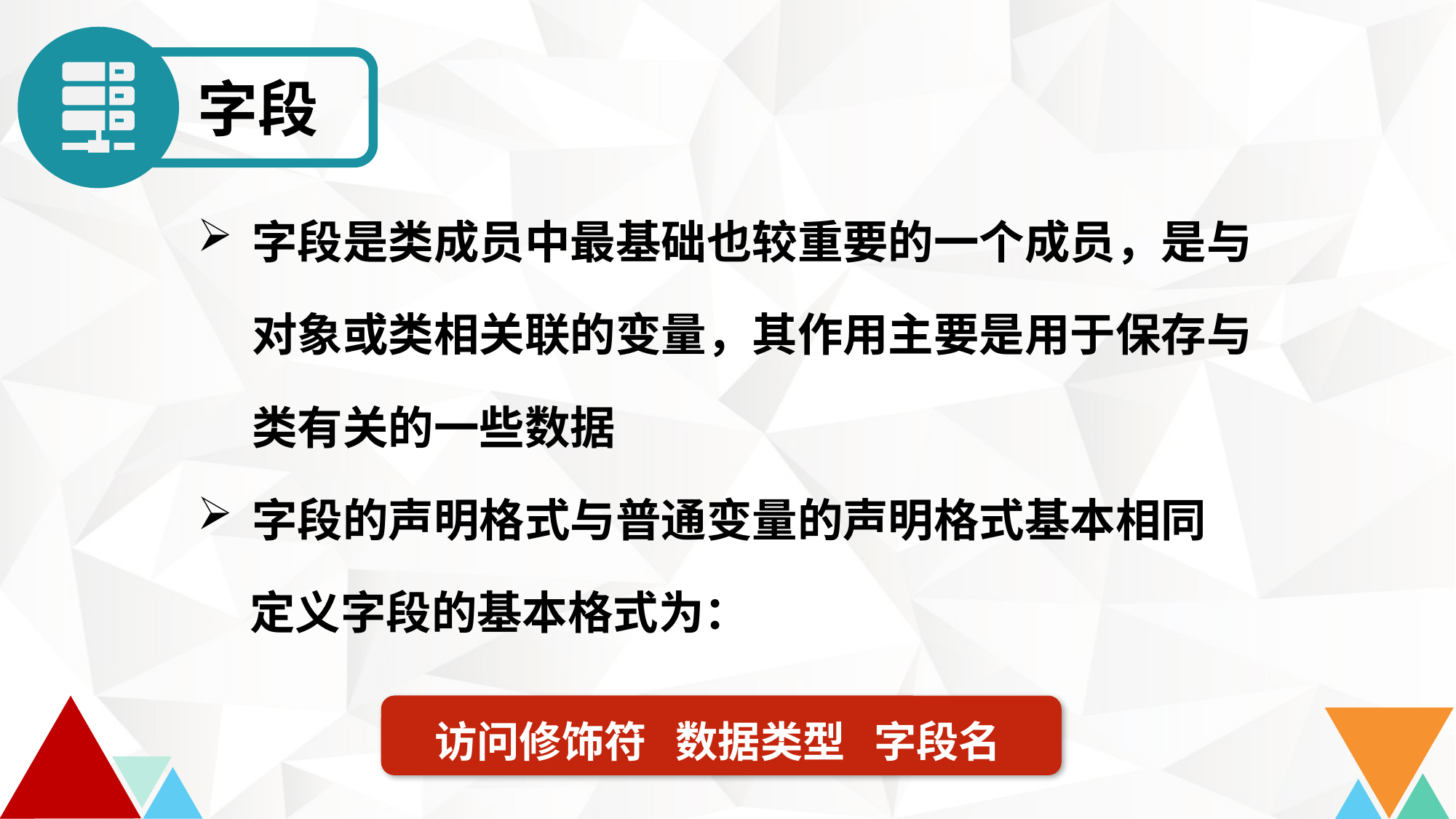

字段
字段是类成员中最基础也较重要的一个成员，是与对象或类相关联的变量，其作用主要是用于保存与类有关的一些数据
字段的声明格式与普通变量的声明格式基本相同
    定义字段的基本格式为：
   访问修饰符   数据类型   字段名